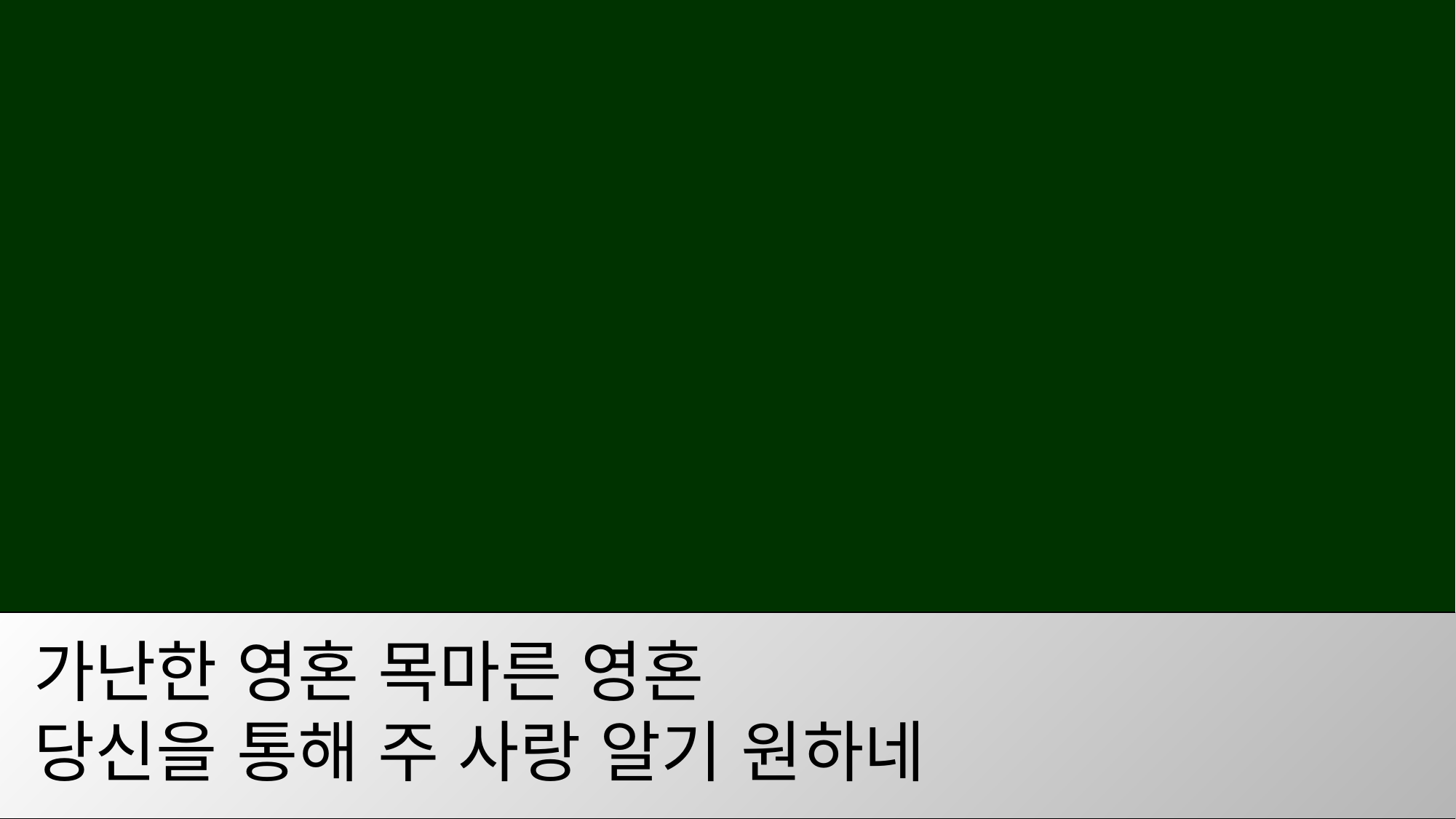

가난한 영혼 목마른 영혼
당신을 통해 주 사랑 알기 원하네